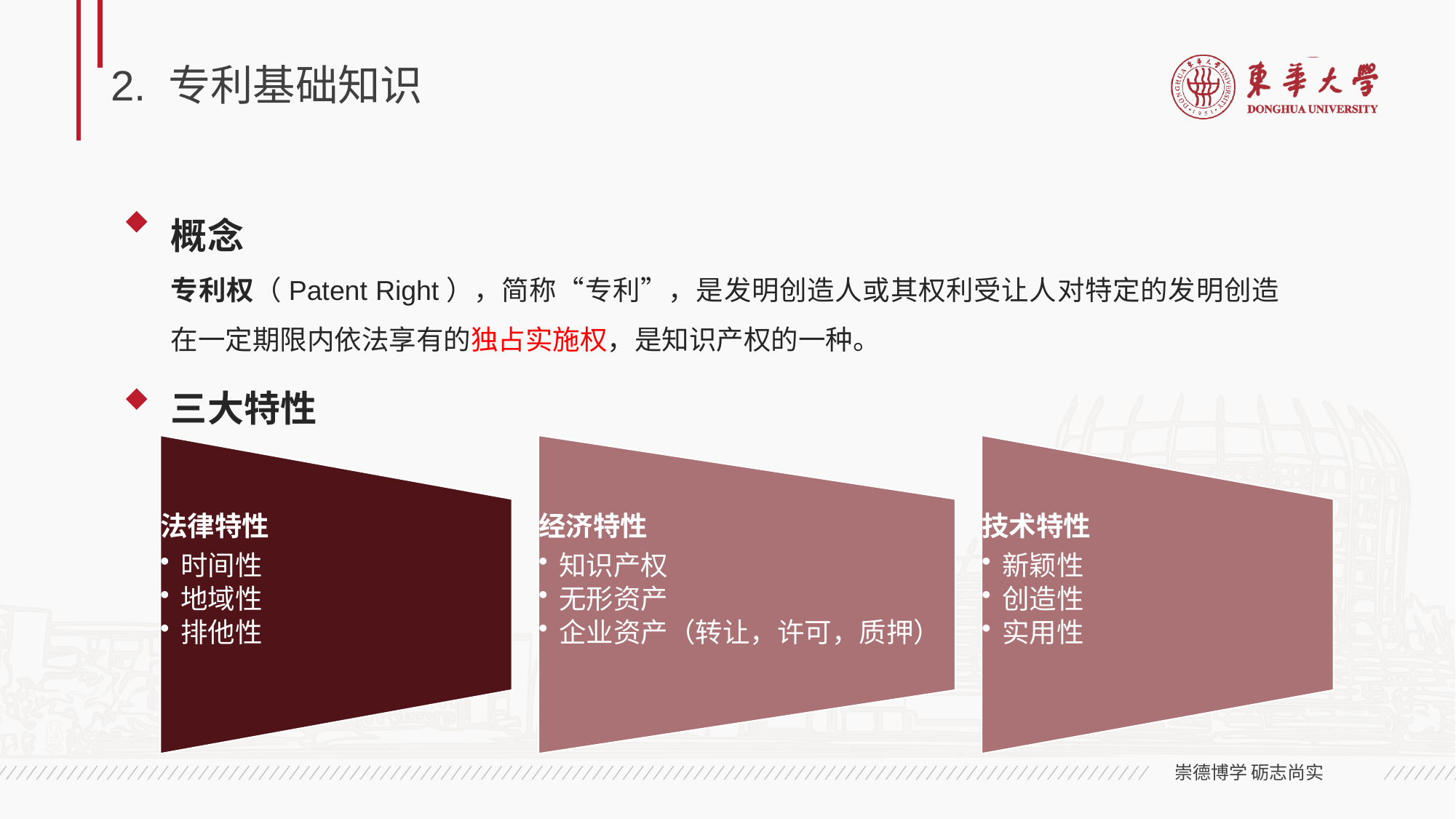

# 2. 专利基础知识
概念
专利权（Patent Right），简称“专利”，是发明创造人或其权利受让人对特定的发明创造在一定期限内依法享有的独占实施权，是知识产权的一种。

三大特性

法律特性
时间性
地域性
排他性
经济特性
知识产权
无形资产
企业资产（转让，许可，质押）
技术特性
新颖性
创造性
实用性